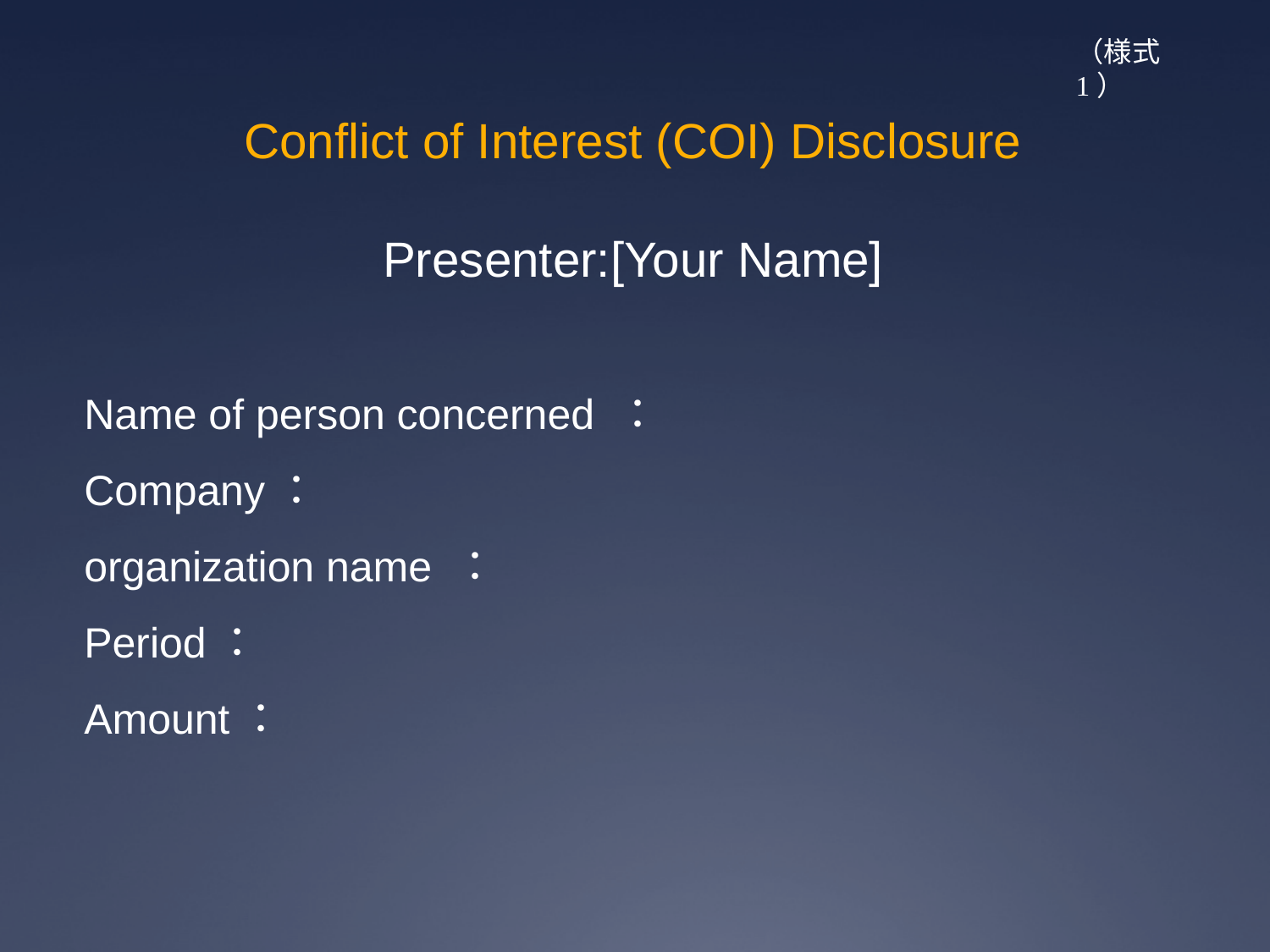

（様式1）
# Conflict of Interest (COI) Disclosure Presenter:[Your Name]
Name of person concerned ：
Company：
organization name ：
Period：
Amount：